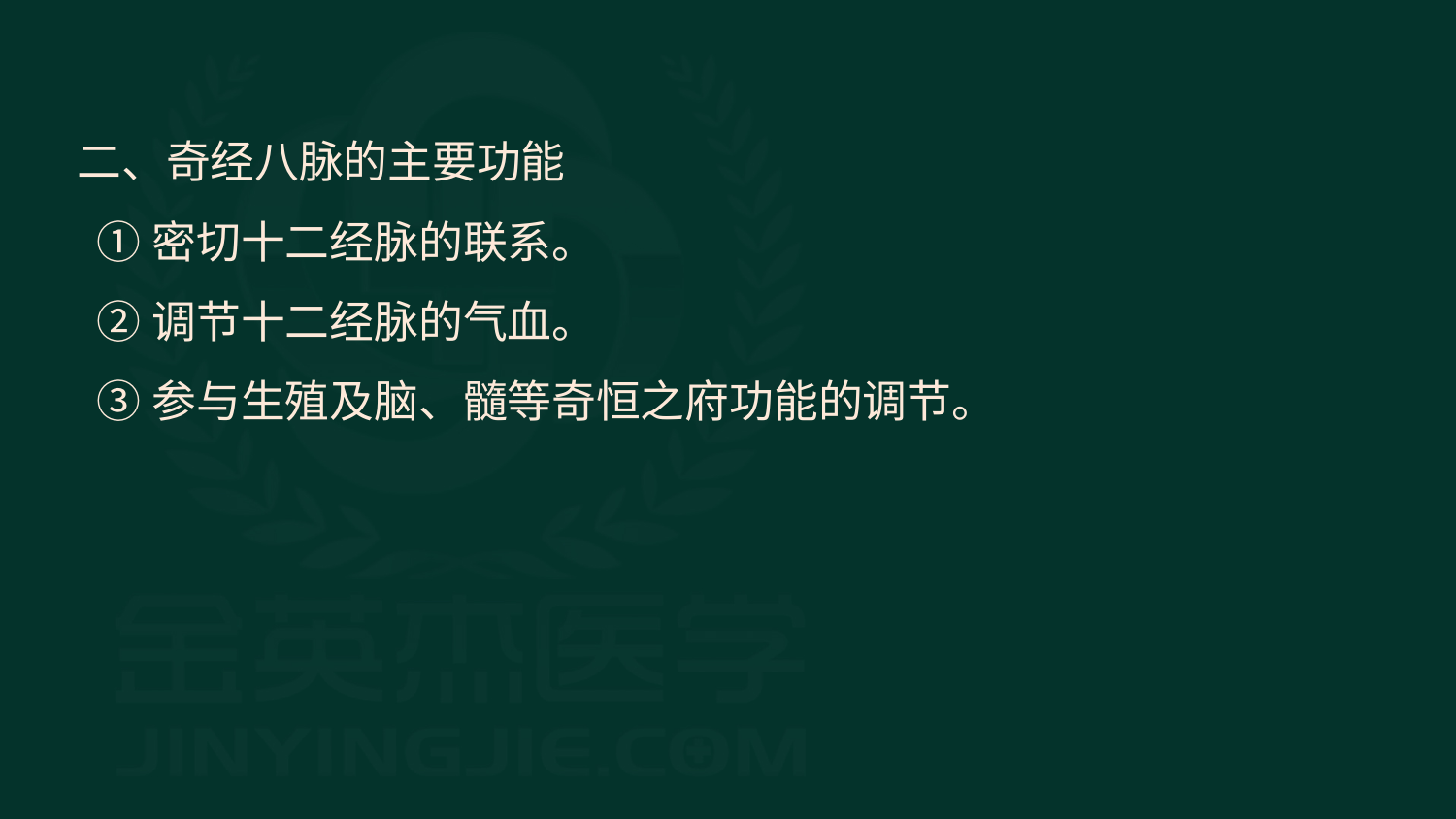

二、奇经八脉的主要功能
  ①密切十二经脉的联系。
  ②调节十二经脉的气血。
  ③参与生殖及脑、髓等奇恒之府功能的调节。